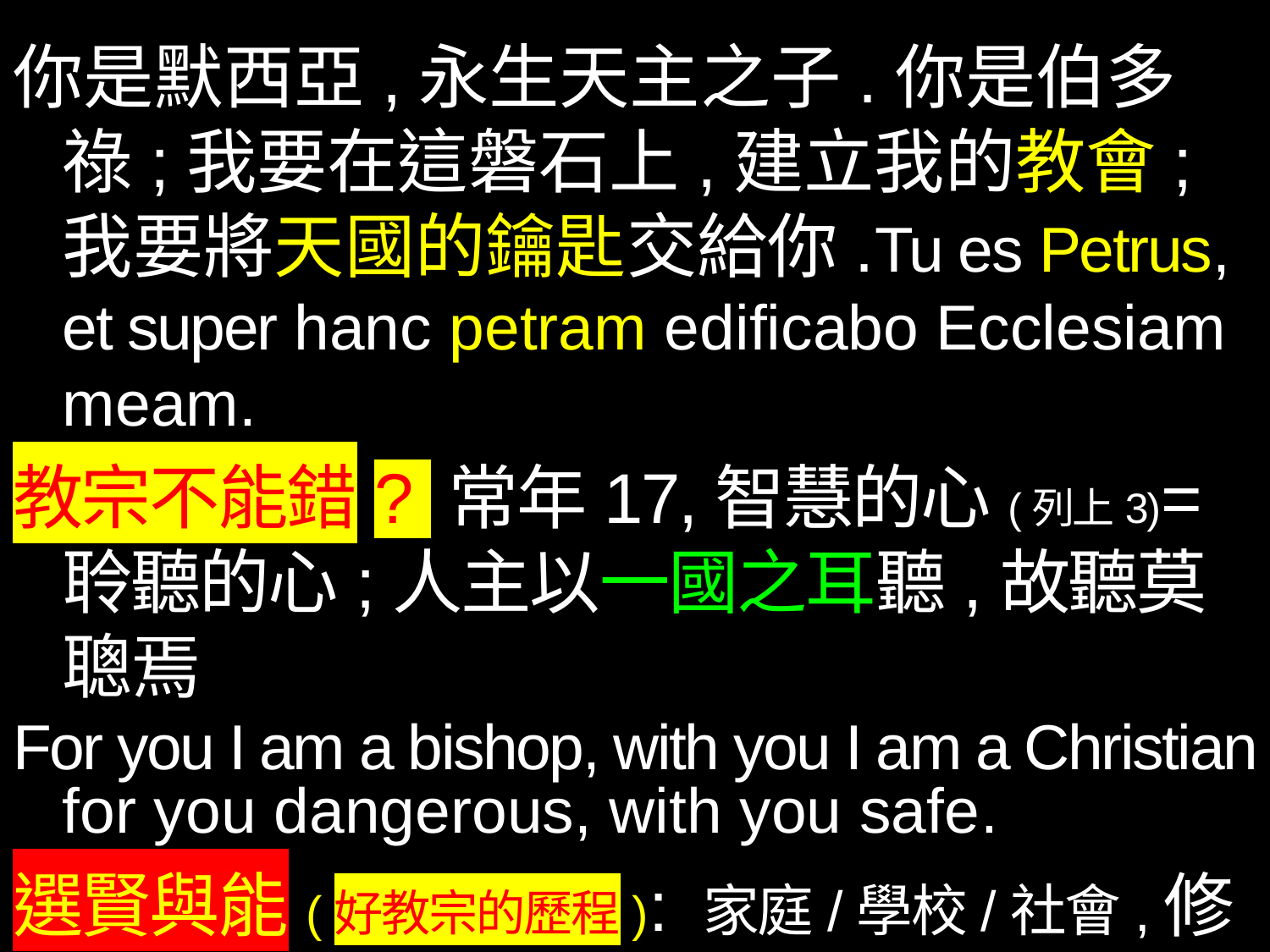

你是默西亞,永生天主之子.你是伯多祿;我要在這磐石上,建立我的教會;我要將天國的鑰匙交給你.Tu es Petrus, et super hanc petram edificabo Ecclesiam meam.
教宗不能錯? 常年17,智慧的心(列上3)=聆聽的心;人主以一國之耳聽,故聽莫聰焉
For you I am a bishop, with you I am a Christian for you dangerous, with you safe.
選賢與能(好教宗的歷程): 家庭/學校/社會,修道,副本堂,本堂,教授,副主教,主教,樞機,教宗